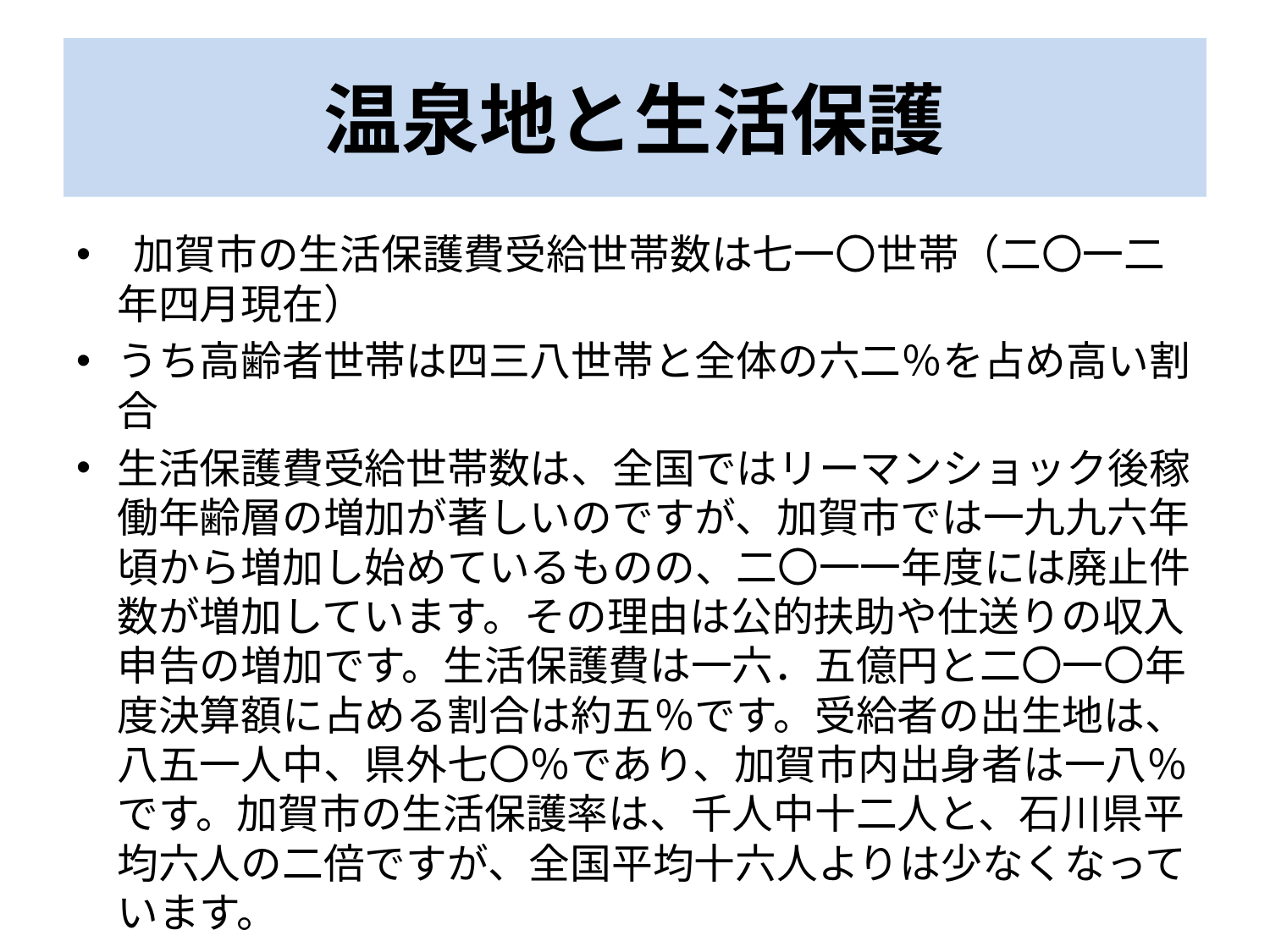

# 温泉地と生活保護
 加賀市の生活保護費受給世帯数は七一〇世帯（二〇一二年四月現在）
うち高齢者世帯は四三八世帯と全体の六二％を占め高い割合
生活保護費受給世帯数は、全国ではリーマンショック後稼働年齢層の増加が著しいのですが、加賀市では一九九六年頃から増加し始めているものの、二〇一一年度には廃止件数が増加しています。その理由は公的扶助や仕送りの収入申告の増加です。生活保護費は一六．五億円と二〇一〇年度決算額に占める割合は約五％です。受給者の出生地は、八五一人中、県外七〇％であり、加賀市内出身者は一八％です。加賀市の生活保護率は、千人中十二人と、石川県平均六人の二倍ですが、全国平均十六人よりは少なくなっています。